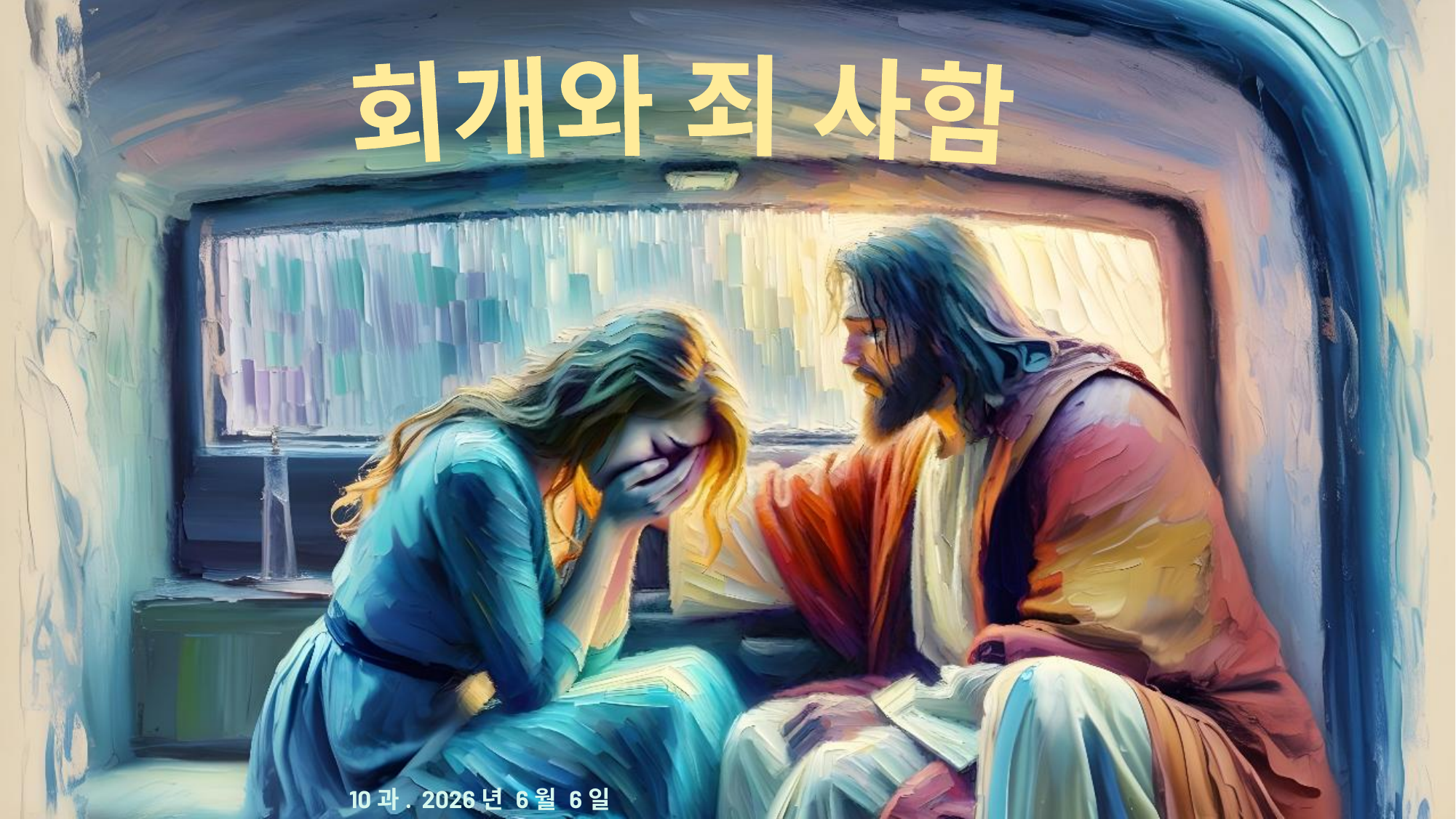

회개와 죄 사함
10과.  2026년 6월 6일